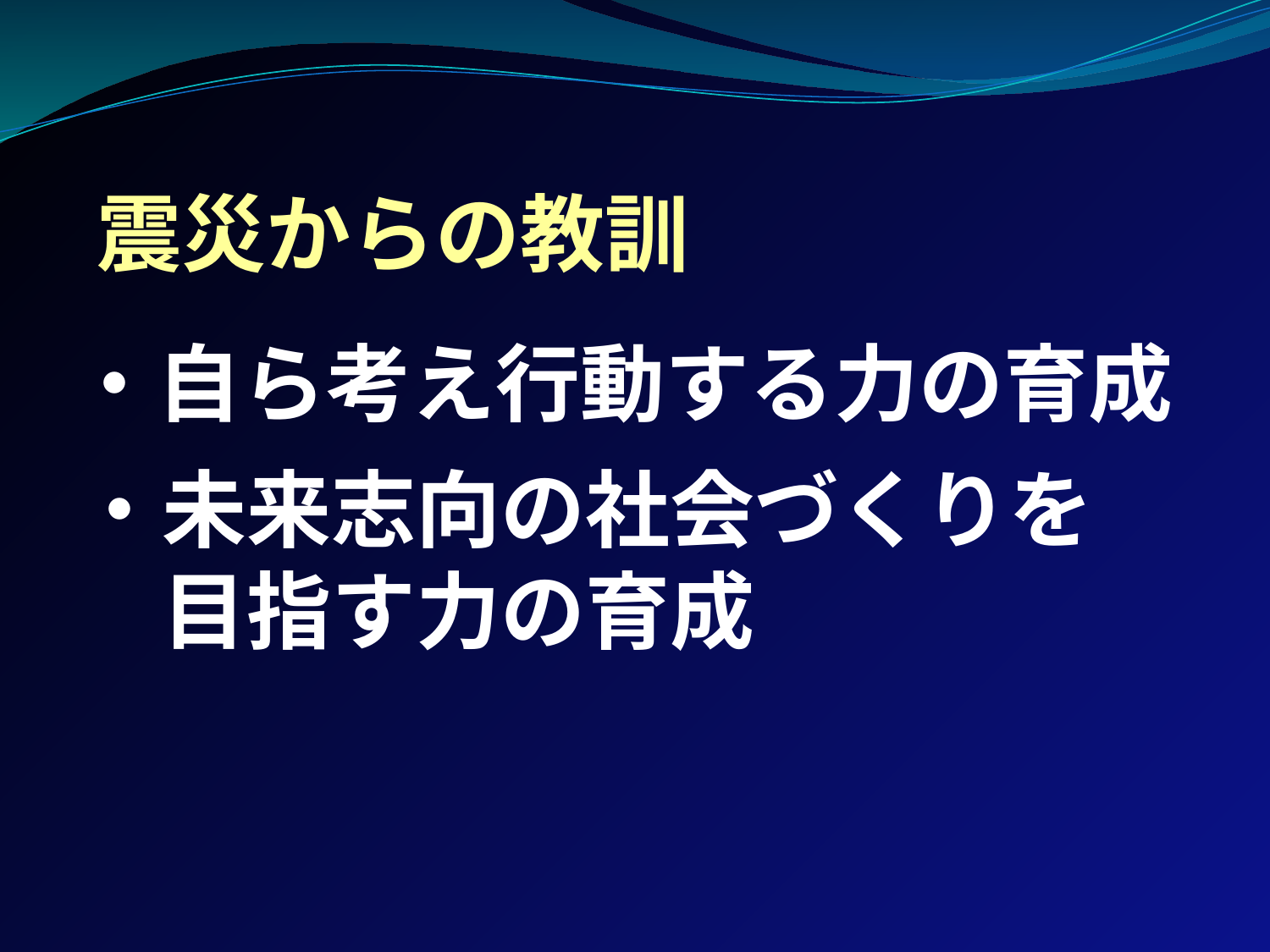

震災からの教訓
・自ら考え行動する力の育成
・未来志向の社会づくりを
　目指す力の育成